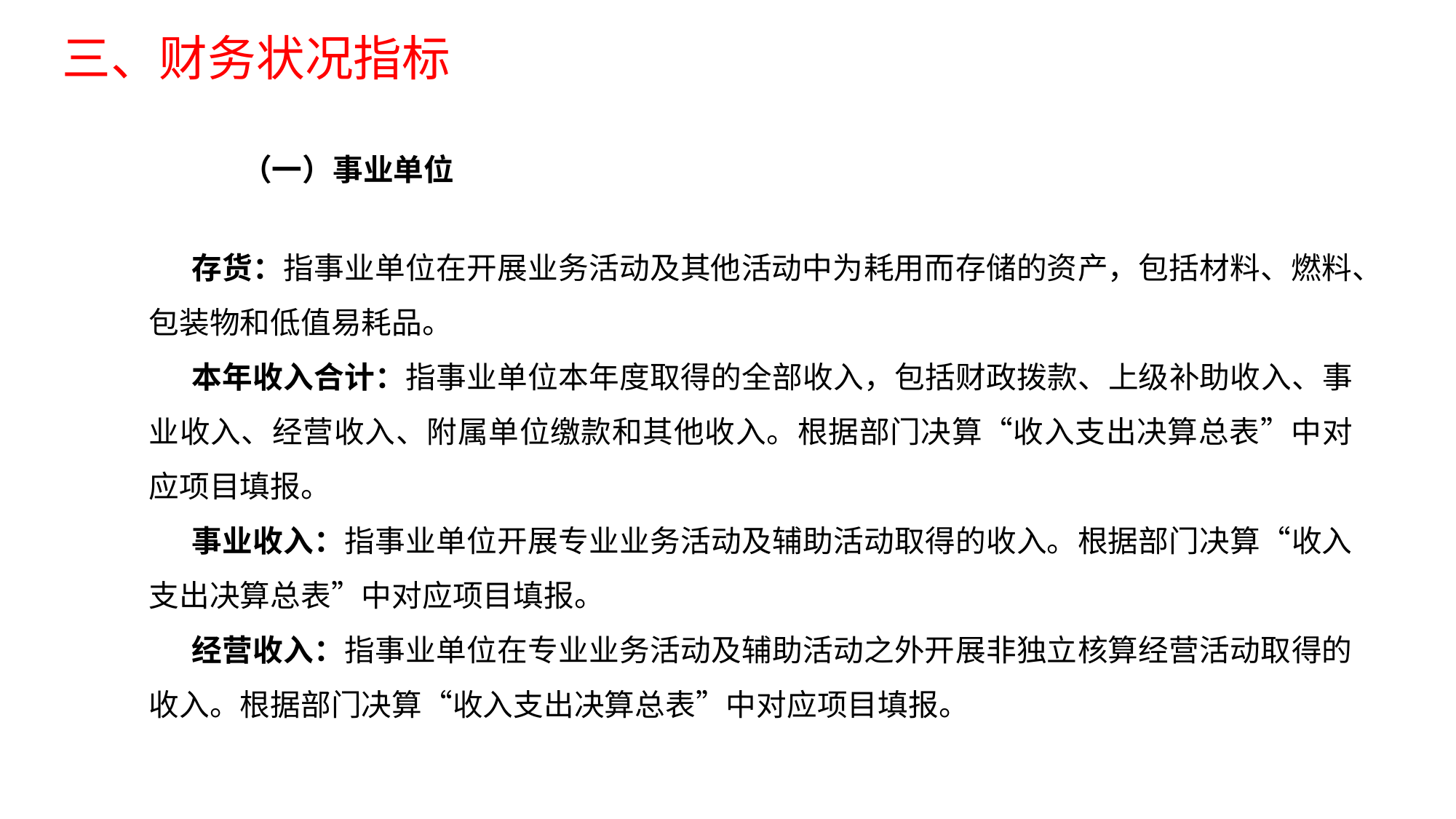

三、财务状况指标
（一）事业单位
存货：指事业单位在开展业务活动及其他活动中为耗用而存储的资产，包括材料、燃料、包装物和低值易耗品。
本年收入合计：指事业单位本年度取得的全部收入，包括财政拨款、上级补助收入、事业收入、经营收入、附属单位缴款和其他收入。根据部门决算“收入支出决算总表”中对应项目填报。
事业收入：指事业单位开展专业业务活动及辅助活动取得的收入。根据部门决算“收入支出决算总表”中对应项目填报。
经营收入：指事业单位在专业业务活动及辅助活动之外开展非独立核算经营活动取得的收入。根据部门决算“收入支出决算总表”中对应项目填报。